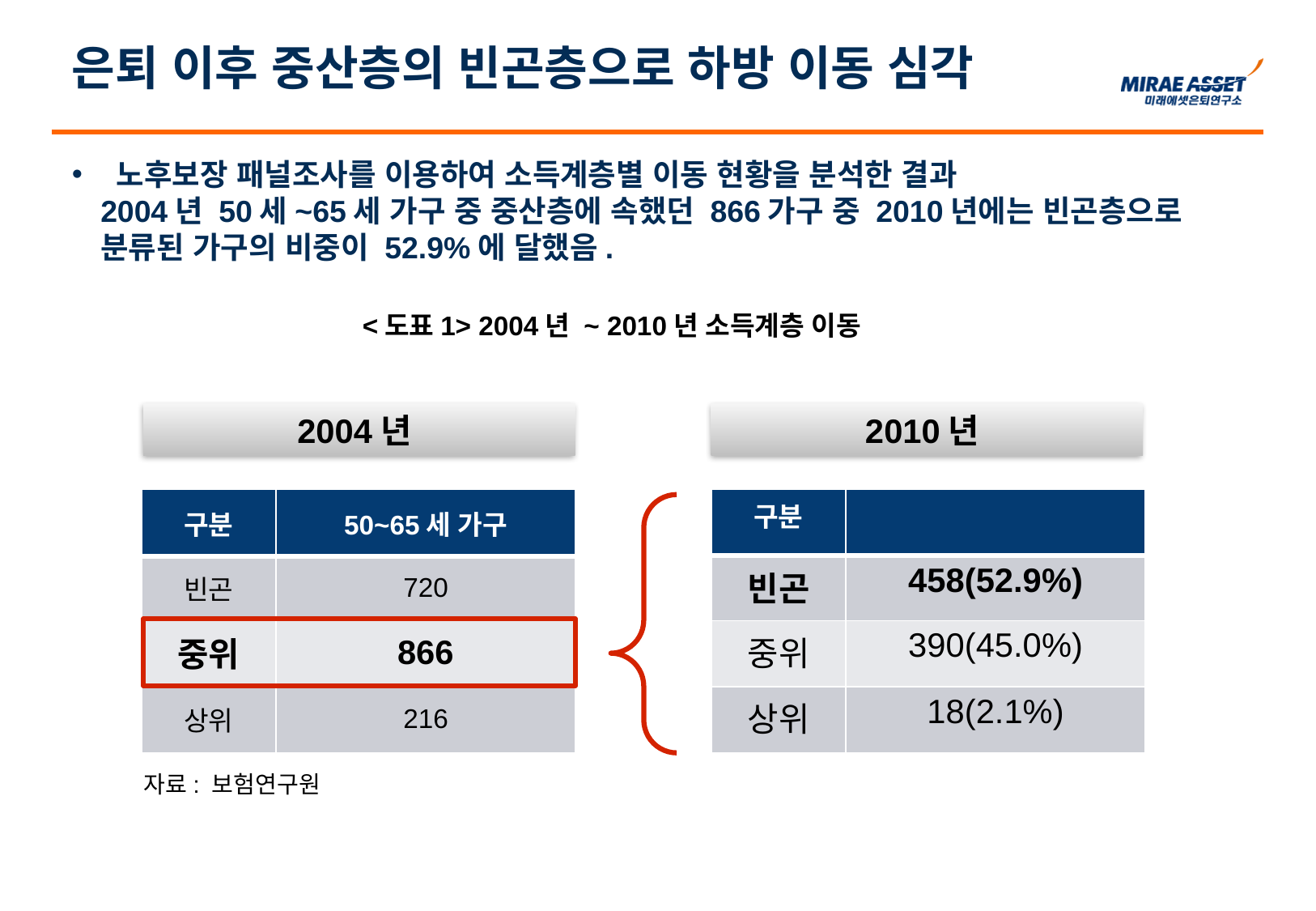

은퇴 이후 중산층의 빈곤층으로 하방 이동 심각
 노후보장 패널조사를 이용하여 소득계층별 이동 현황을 분석한 결과
2004년 50세~65세 가구 중 중산층에 속했던 866가구 중 2010년에는 빈곤층으로 분류된 가구의 비중이 52.9%에 달했음.
<도표1> 2004년 ~ 2010년 소득계층 이동
2004년
2010년
| 구분 | 50~65세 가구 |
| --- | --- |
| 빈곤 | 720 |
| 중위 | 866 |
| 상위 | 216 |
| 구분 |  |
| --- | --- |
| 빈곤 | 458(52.9%) |
| 중위 | 390(45.0%) |
| 상위 | 18(2.1%) |

자료: 보험연구원